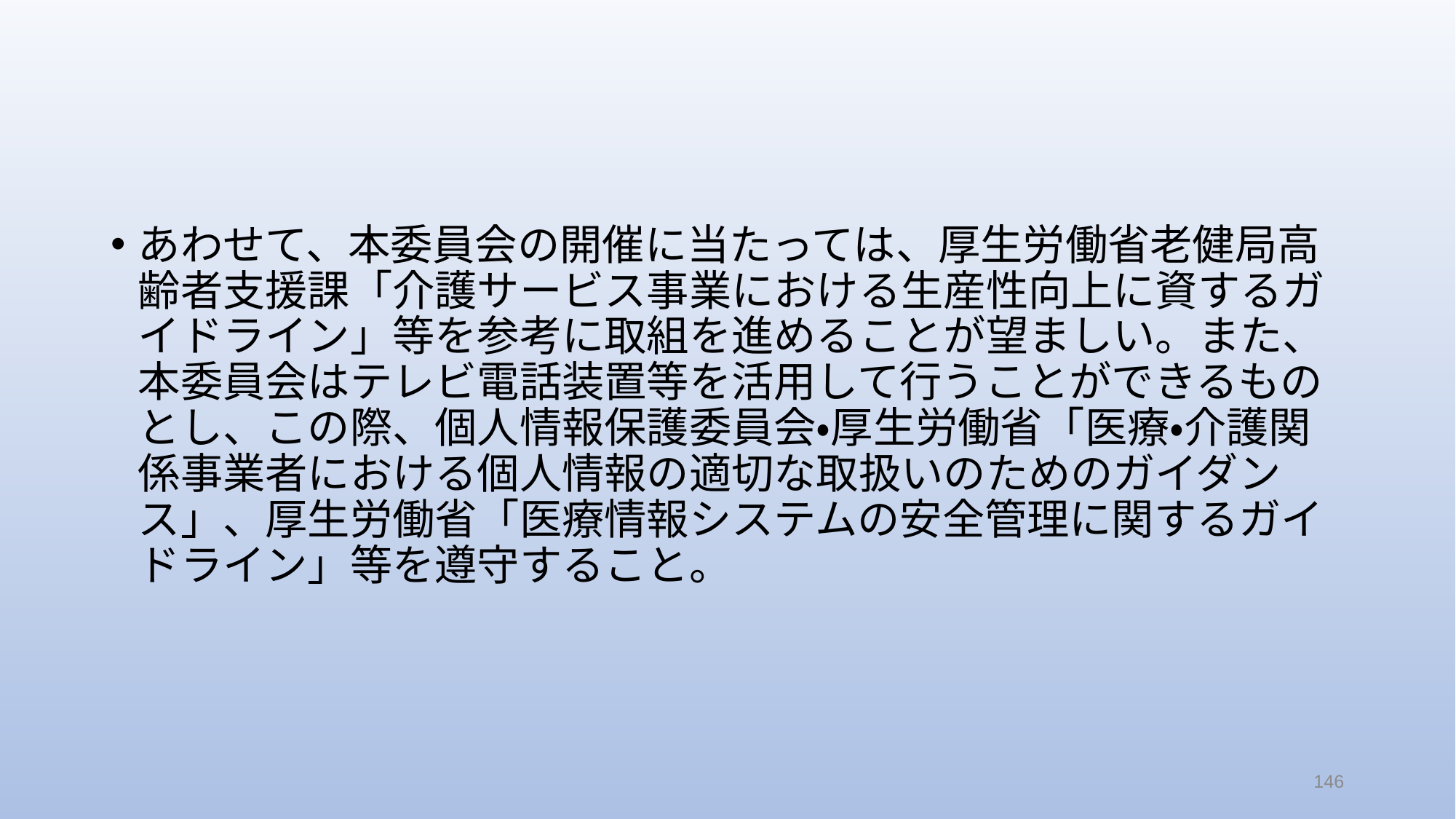

#
あわせて、本委員会の開催に当たっては、厚生労働省老健局高齢者支援課「介護サービス事業における生産性向上に資するガイドライン」等を参考に取組を進めることが望ましい。また、本委員会はテレビ電話装置等を活用して行うことができるものとし、この際、個人情報保護委員会・厚生労働省「医療・介護関係事業者における個人情報の適切な取扱いのためのガイダンス」、厚生労働省「医療情報システムの安全管理に関するガイドライン」等を遵守すること。
146